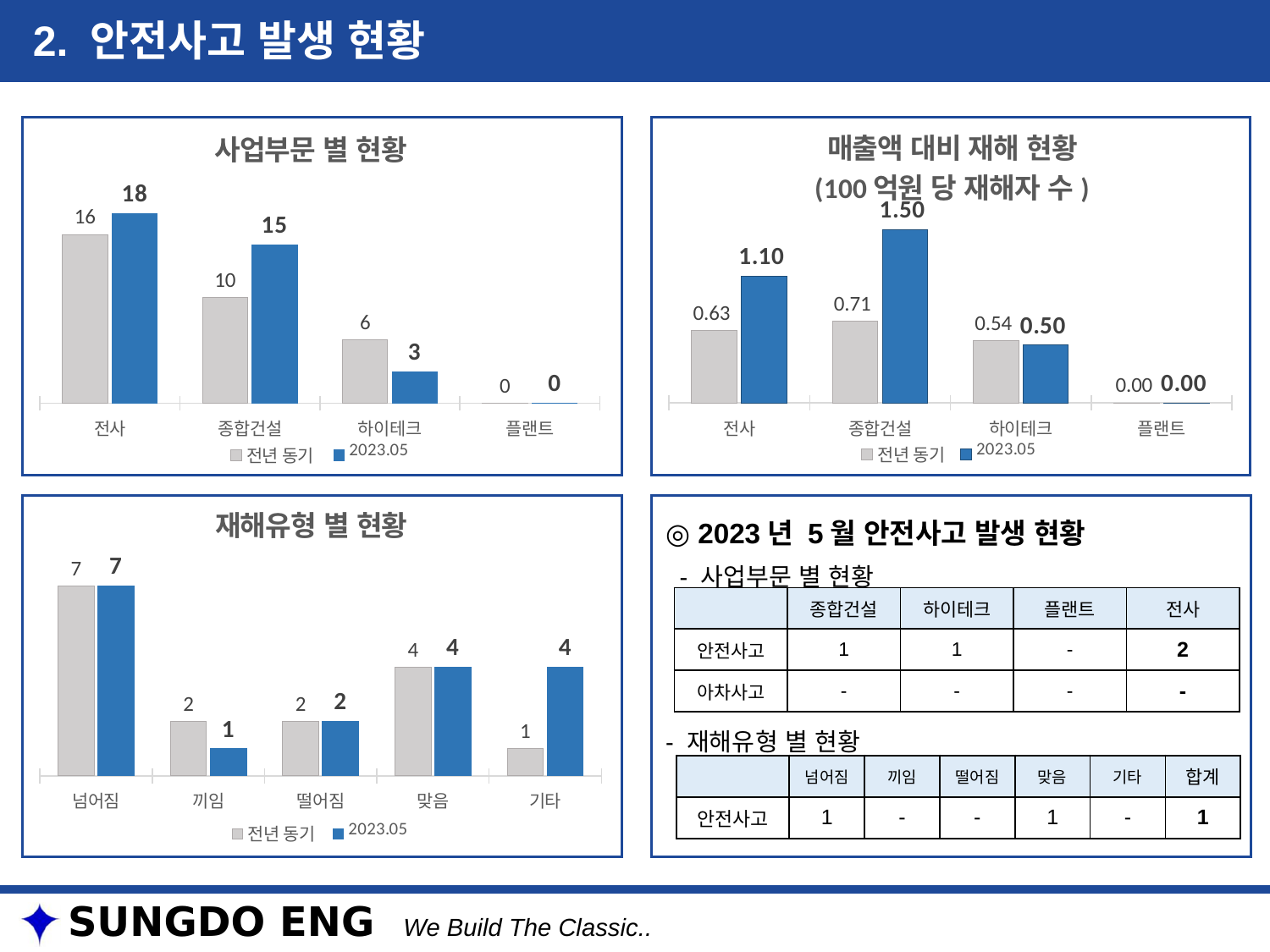

2. 안전사고 발생 현황

### Chart: 사업부문 별 현황

| Category | 전년 동기 | 2023.05 |
|---|---|---|
| 전사 | 16.0 | 18.0 |
| 종합건설 | 10.0 | 15.0 |
| 하이테크 | 6.0 | 3.0 |
| 플랜트 | 0.0 | 0.0 |

### Chart: 매출액 대비 재해 현황
(100억원 당 재해자 수)

| Category | 전년 동기 | 2023.05 |
|---|---|---|
| 전사 | 0.6274509803921569 | 1.1009174311926604 |
| 종합건설 | 0.7062146892655368 | 1.5 |
| 하이테크 | 0.5366726296958855 | 0.5 |
| 플랜트 | 0.0 | 0.0 |

### Chart: 재해유형 별 현황

| Category | 전년 동기 | 2023.05 |
|---|---|---|
| 넘어짐 | 7.0 | 7.0 |
| 끼임 | 2.0 | 1.0 |
| 떨어짐 | 2.0 | 2.0 |
| 맞음 | 4.0 | 4.0 |
| 기타 | 1.0 | 4.0 |
◎ 2023년 5월 안전사고 발생 현황
  - 사업부문 별 현황

- 재해유형 별 현황

### Chart: 아차사고(18건)

| Category |
|---|
|  | 종합건설 | 하이테크 | 플랜트 | 전사 |
| --- | --- | --- | --- | --- |
| 안전사고 | 1 | 1 | - | 2 |
| 아차사고 | - | - | - | - |
|  | 넘어짐 | 끼임 | 떨어짐 | 맞음 | 기타 | 합계 |
| --- | --- | --- | --- | --- | --- | --- |
| 안전사고 | 1 | - | - | 1 | - | 1 |